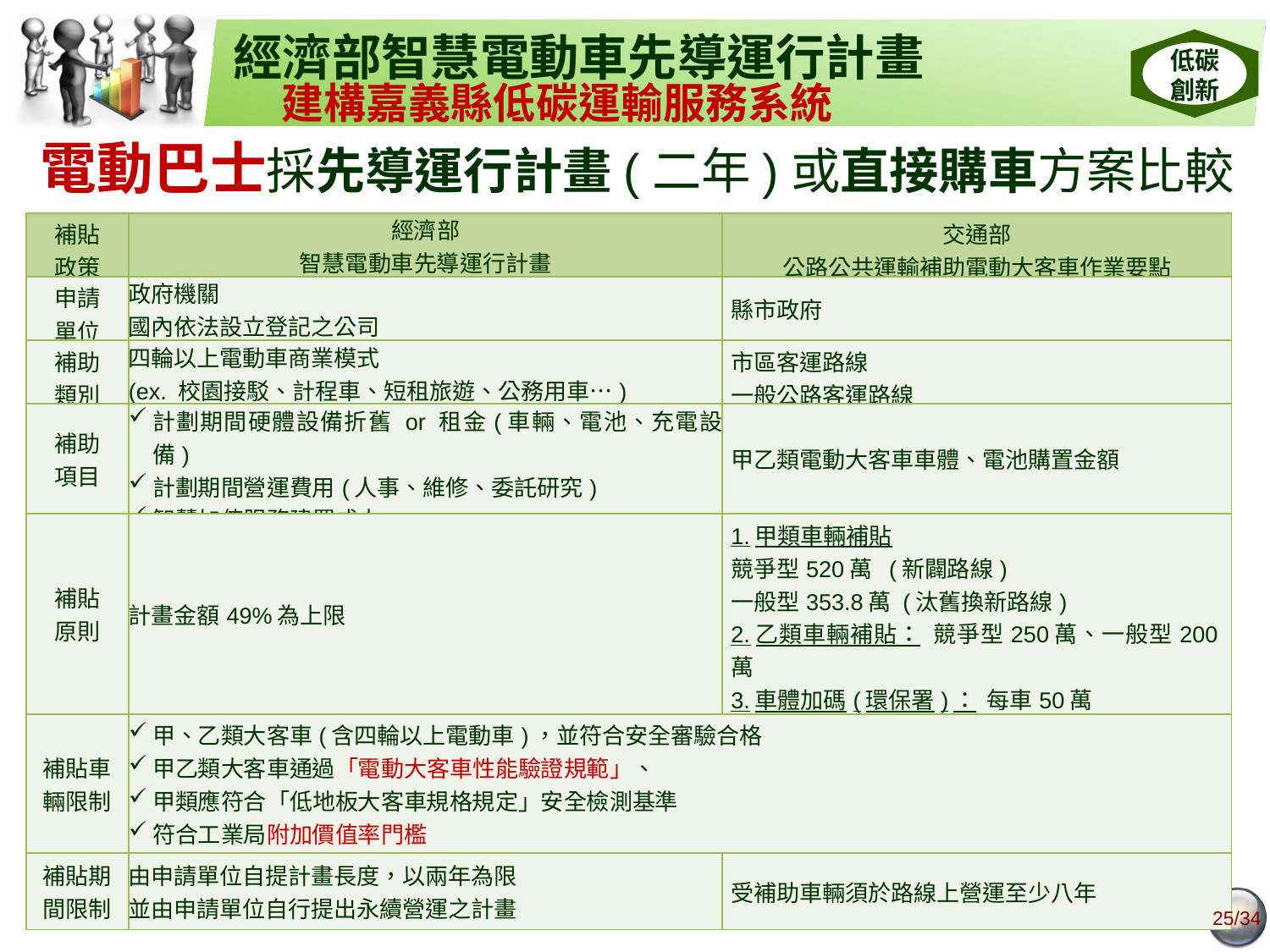

經濟部智慧電動車先導運行計畫
建構嘉義縣低碳運輸服務系統

低碳
創新
電動巴士採先導運行計畫(二年)或直接購車方案比較
| 補貼 政策 | 經濟部 智慧電動車先導運行計畫 | 交通部 公路公共運輸補助電動大客車作業要點 |
| --- | --- | --- |
| 申請 單位 | 政府機關 國內依法設立登記之公司 | 縣市政府 |
| 補助 類別 | 四輪以上電動車商業模式 (ex. 校園接駁、計程車、短租旅遊、公務用車…) | 市區客運路線 一般公路客運路線 |
| 補助 項目 | 計劃期間硬體設備折舊 or 租金(車輛、電池、充電設備) 計劃期間營運費用(人事、維修、委託研究) 智慧加值服務建置成本 | 甲乙類電動大客車車體、電池購置金額 |
| 補貼 原則 | 計畫金額49%為上限 | 1.甲類車輛補貼 競爭型520萬 (新闢路線) 一般型353.8萬 (汰舊換新路線) 2.乙類車輛補貼： 競爭型250萬、一般型200萬 3.車體加碼(環保署)： 每車50萬 4.電池補貼(環保署)： 每車150萬 |
| 補貼車輛限制 | 甲、乙類大客車(含四輪以上電動車)，並符合安全審驗合格 甲乙類大客車通過「電動大客車性能驗證規範」、 甲類應符合「低地板大客車規格規定」安全檢測基準 符合工業局附加價值率門檻 |  |
| 補貼期間限制 | 由申請單位自提計畫長度，以兩年為限 並由申請單位自行提出永續營運之計畫 | 受補助車輛須於路線上營運至少八年 |
25/34